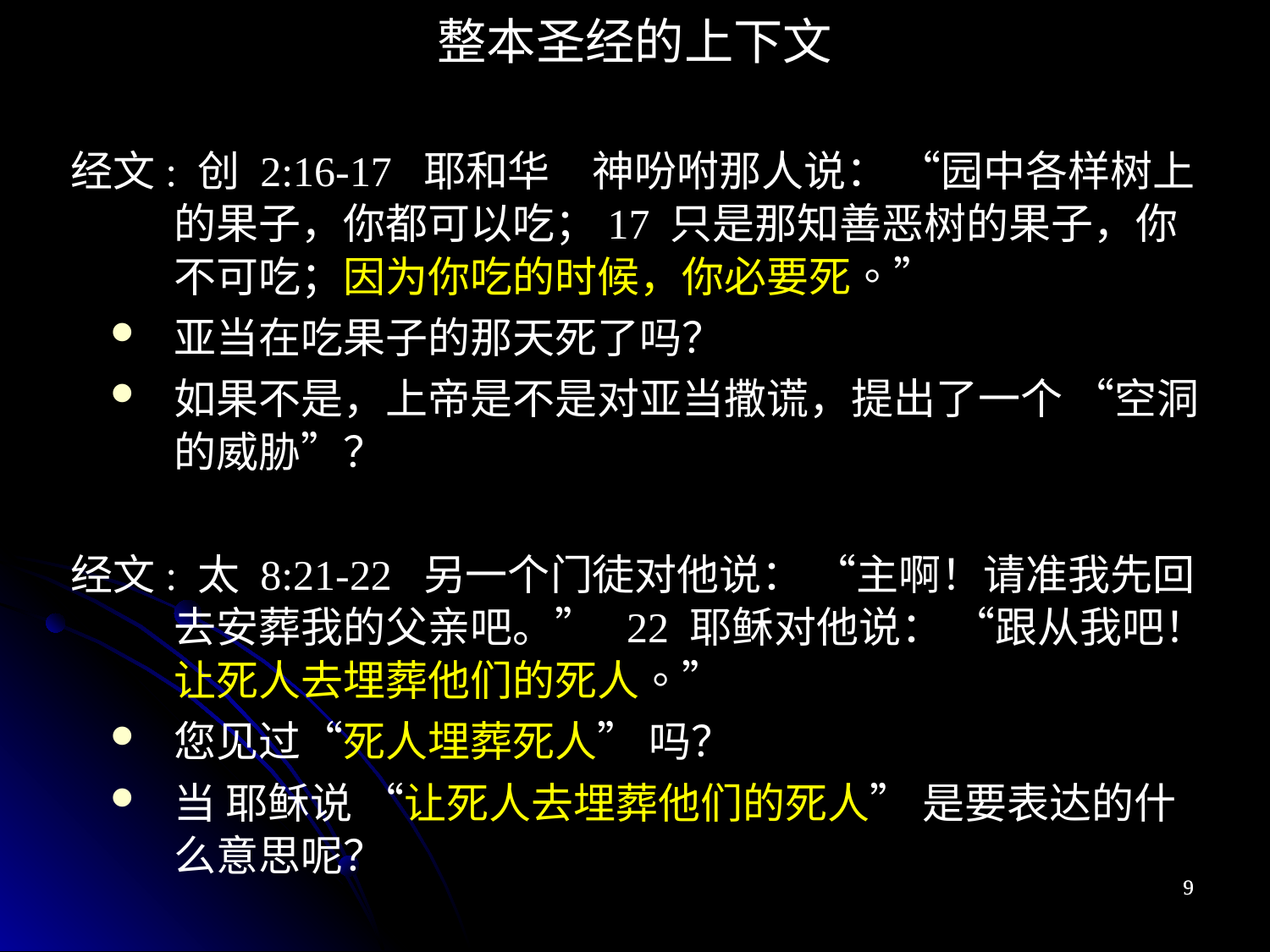

整本圣经的上下文
经文: 创 2:16-17  耶和华　神吩咐那人说： “园中各样树上的果子，你都可以吃；17 只是那知善恶树的果子，你不可吃；因为你吃的时候，你必要死。”
亚当在吃果子的那天死了吗？
如果不是，上帝是不是对亚当撒谎，提出了一个 “空洞的威胁”？

经文: 太 8:21-22  另一个门徒对他说： “主啊！请准我先回去安葬我的父亲吧。”  22 耶稣对他说： “跟从我吧！让死人去埋葬他们的死人。”
您见过“死人埋葬死人” 吗？
当 耶稣说 “让死人去埋葬他们的死人” 是要表达的什么意思呢？

9
9